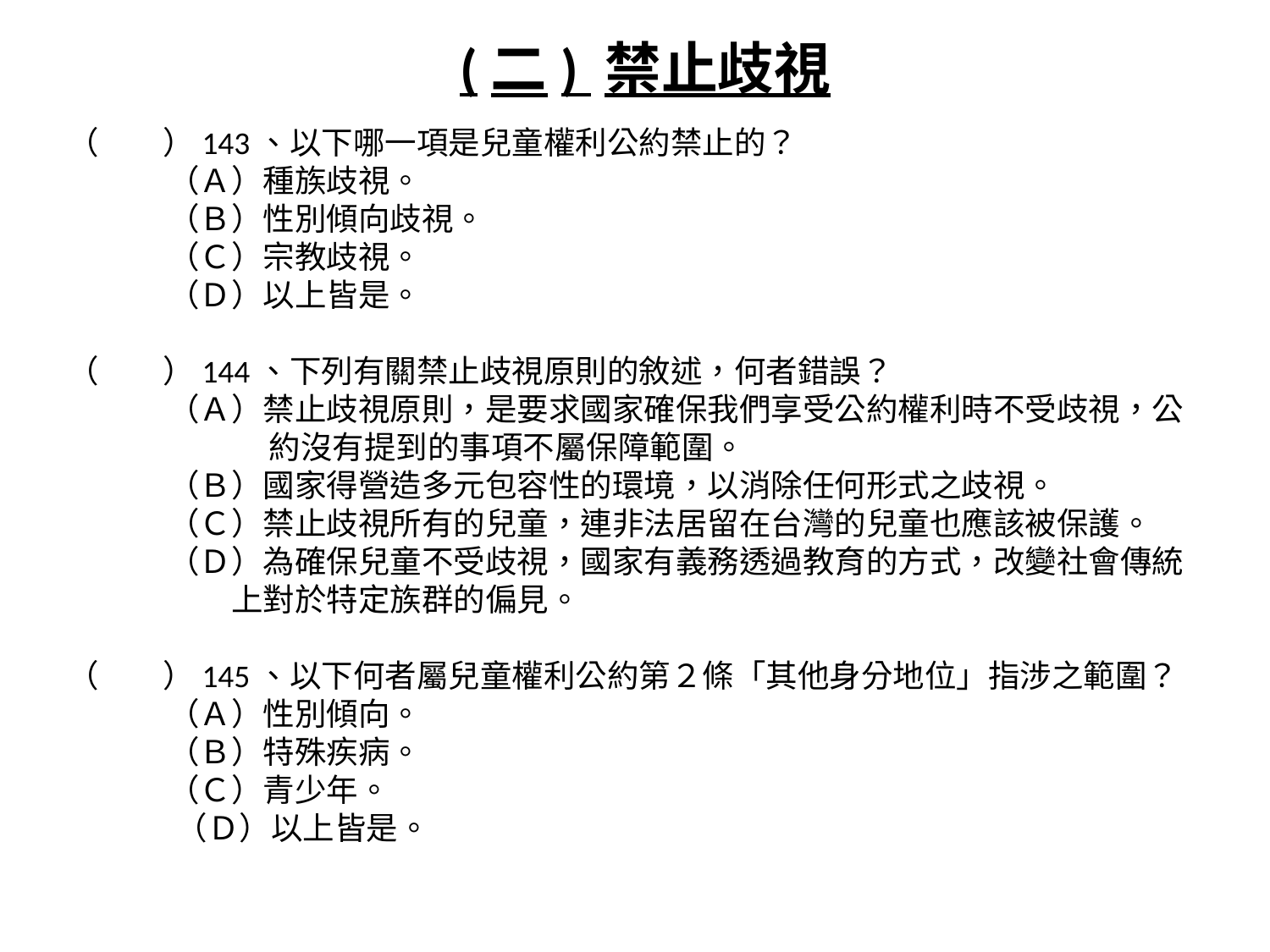

(二) 禁止歧視
（　　）143、以下哪一項是兒童權利公約禁止的？
（Ａ）種族歧視。
（Ｂ）性別傾向歧視。
（Ｃ）宗教歧視。
（Ｄ）以上皆是。

（　　）144、下列有關禁止歧視原則的敘述，何者錯誤？
（Ａ）禁止歧視原則，是要求國家確保我們享受公約權利時不受歧視，公
             約沒有提到的事項不屬保障範圍。
（Ｂ）國家得營造多元包容性的環境，以消除任何形式之歧視。
（Ｃ）禁止歧視所有的兒童，連非法居留在台灣的兒童也應該被保護。
（Ｄ）為確保兒童不受歧視，國家有義務透過教育的方式，改變社會傳統上對於特定族群的偏見。

（　　）145、以下何者屬兒童權利公約第２條「其他身分地位」指涉之範圍？
（Ａ）性別傾向。
（Ｂ）特殊疾病。
（Ｃ）青少年。
              （Ｄ）以上皆是。